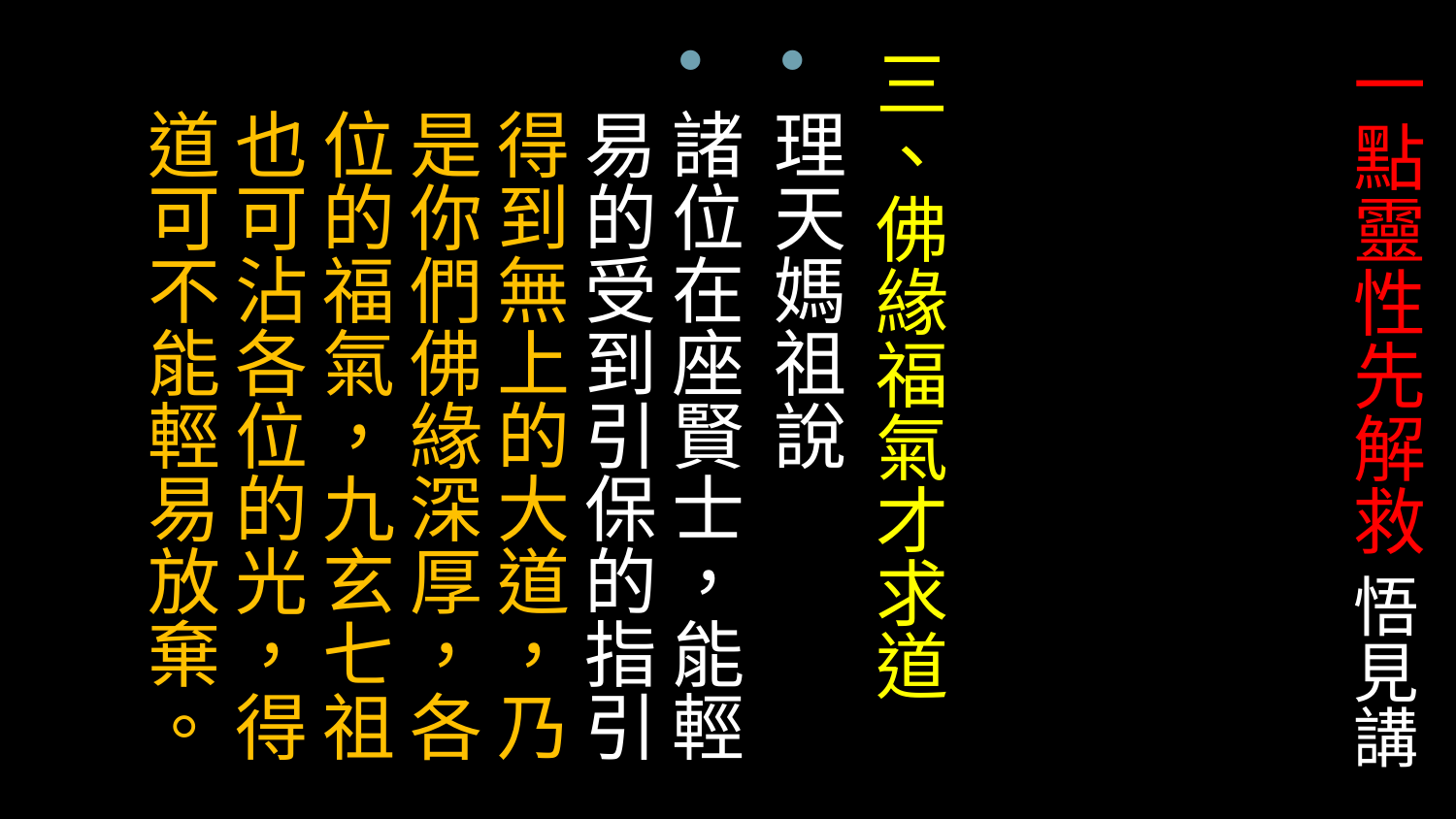

# 一點靈性先解救 悟見講
三、佛緣福氣才求道
理天媽祖說
諸位在座賢士，能輕易的受到引保的指引得到無上的大道，乃是你們佛緣深厚，各位的福氣，九玄七祖也可沾各位的光，得道可不能輕易放棄。